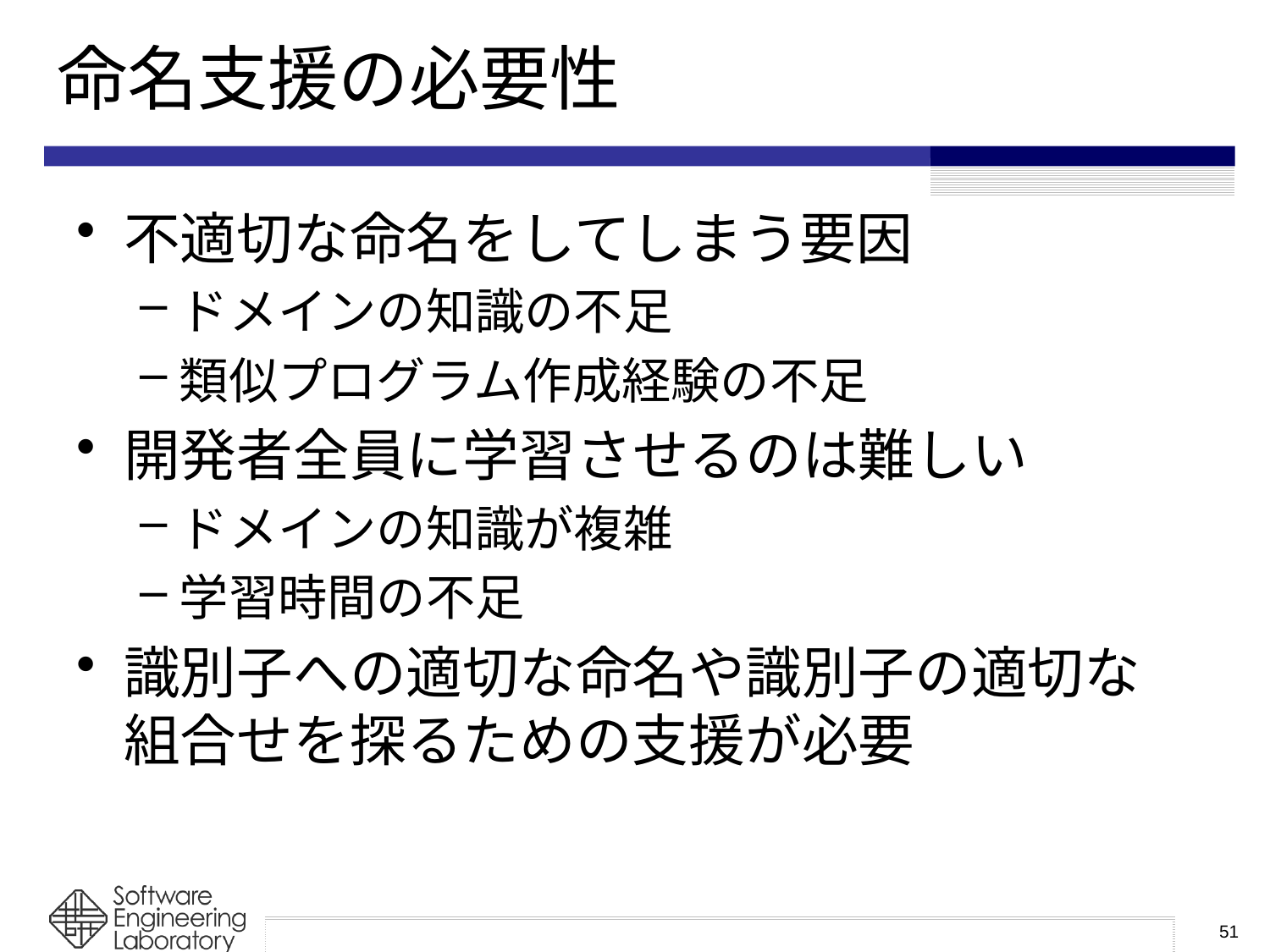

# 命名支援の必要性
不適切な命名をしてしまう要因
ドメインの知識の不足
類似プログラム作成経験の不足
開発者全員に学習させるのは難しい
ドメインの知識が複雑
学習時間の不足
識別子への適切な命名や識別子の適切な組合せを探るための支援が必要
51